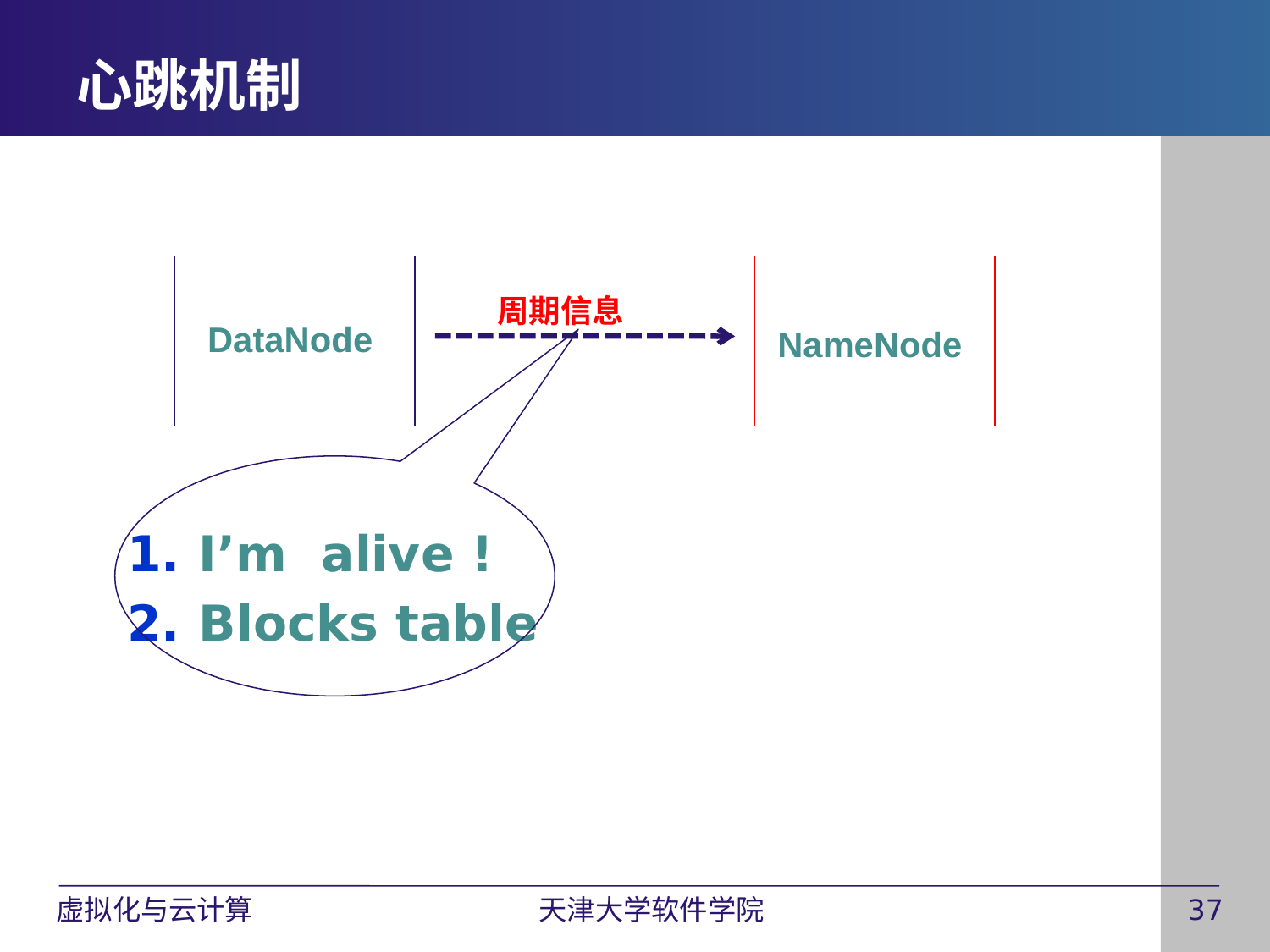

# 心跳机制

周期信息
DataNode
NameNode

I’m  alive !
Blocks table